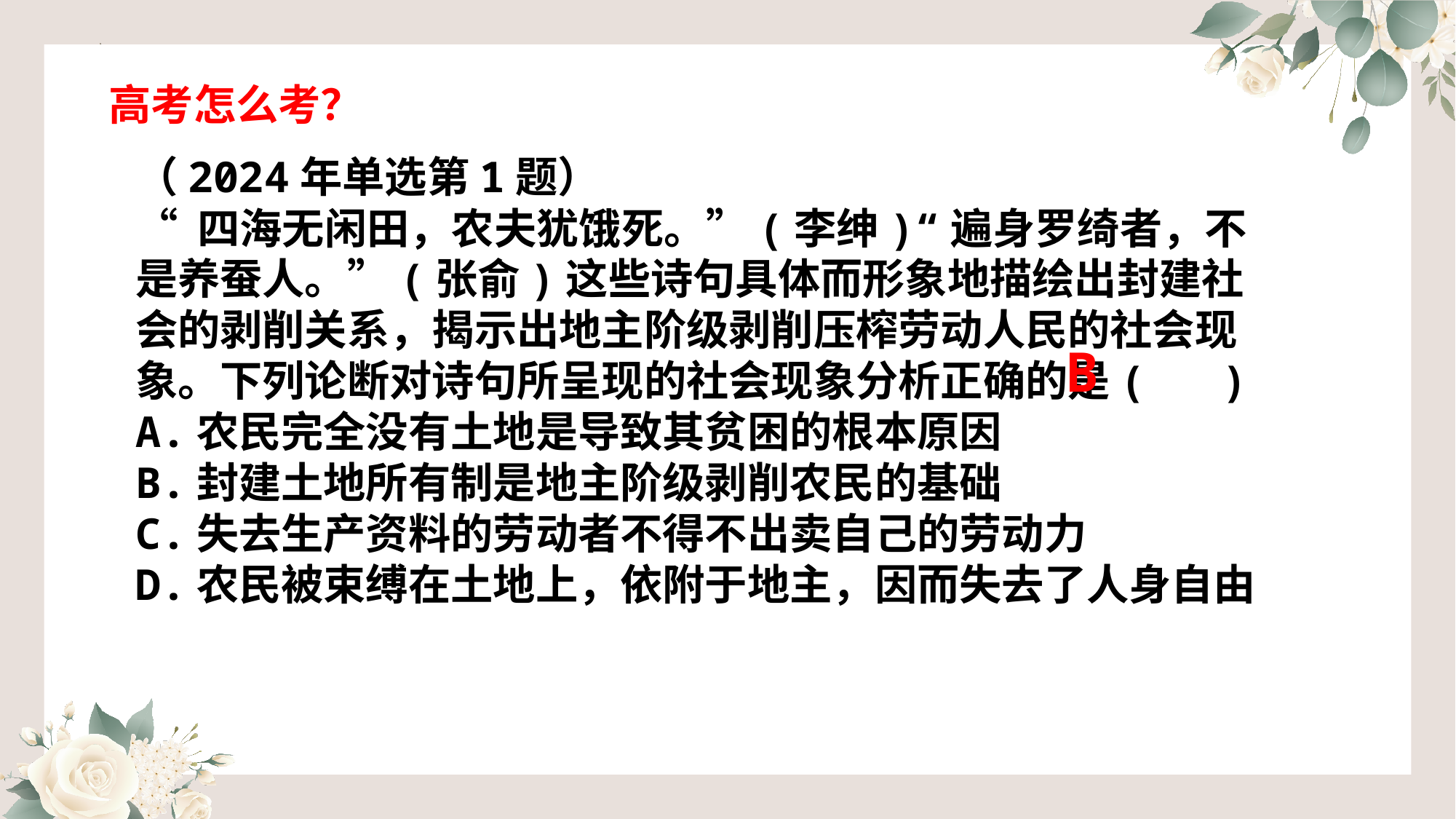

高考怎么考？

（2024年单选第1题）
“ 四海无闲田，农夫犹饿死。”(李绅)“遍身罗绮者，不是养蚕人。”(张俞)这些诗句具体而形象地描绘出封建社会的剥削关系，揭示出地主阶级剥削压榨劳动人民的社会现象。下列论断对诗句所呈现的社会现象分析正确的是(   )
A.农民完全没有土地是导致其贫困的根本原因
B.封建土地所有制是地主阶级剥削农民的基础
C.失去生产资料的劳动者不得不出卖自己的劳动力
D.农民被束缚在土地上，依附于地主，因而失去了人身自由
B